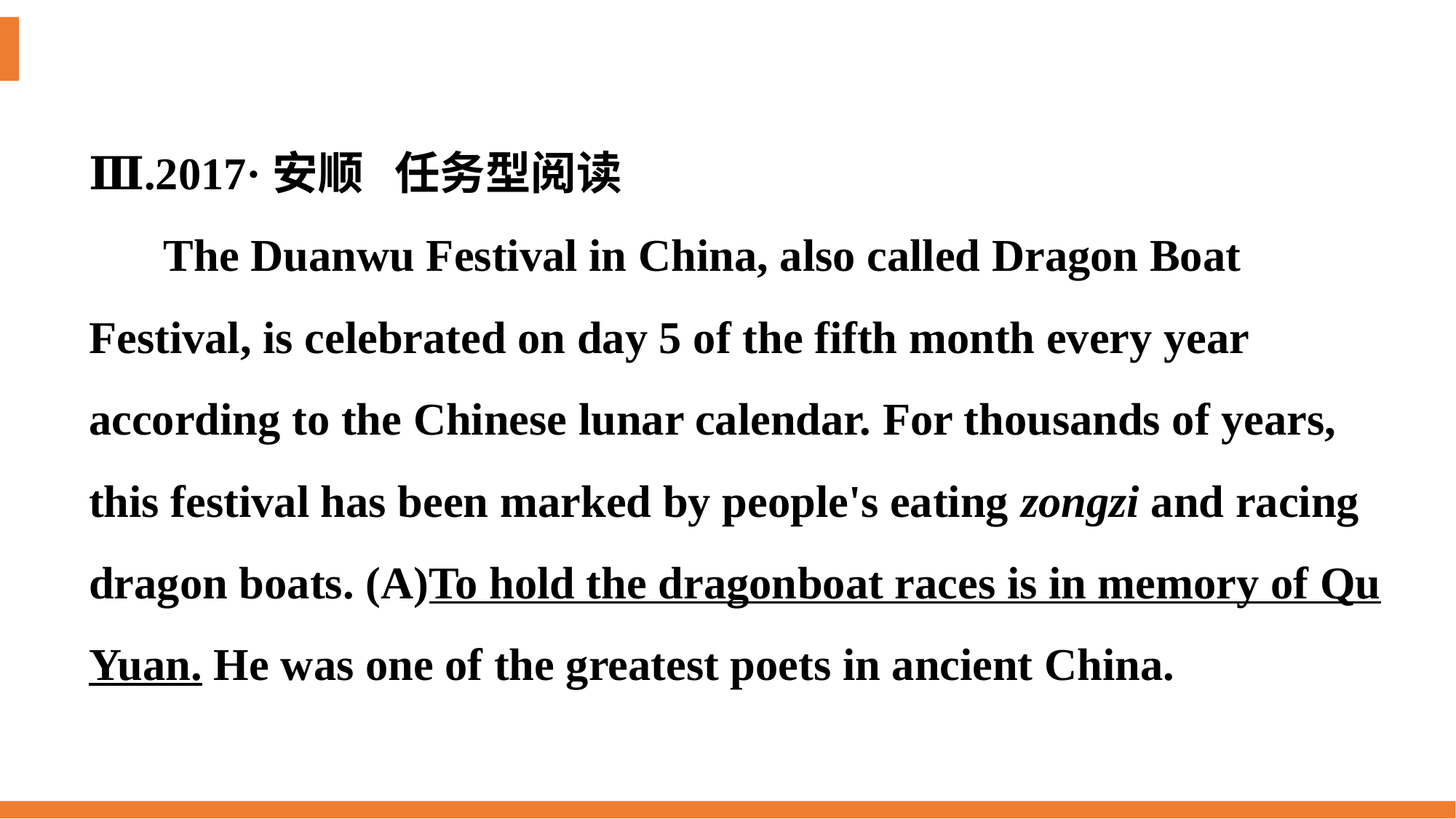

Ⅲ.2017·安顺   任务型阅读
The Duanwu Festival in China, also called Dragon Boat Festival, is celebrated on day 5 of the fifth month every year according to the Chinese lunar calendar. For thousands of years, this festival has been marked by people's eating zongzi and racing dragon boats. (A)To hold the dragon­boat races is in memory of Qu Yuan. He was one of the greatest poets in ancient China.